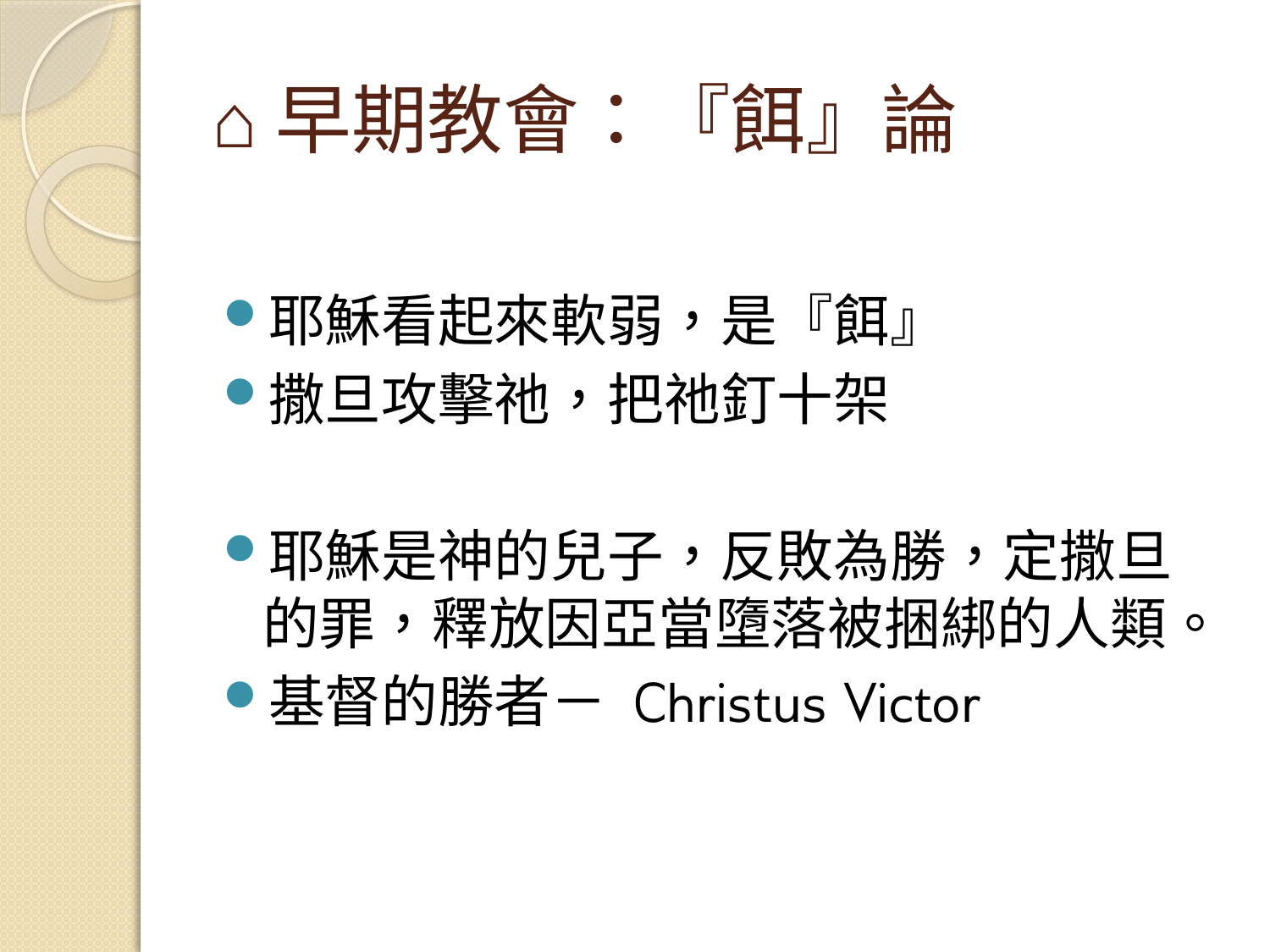

# ⌂早期教會：『餌』論

耶穌看起來軟弱，是『餌』
撒旦攻擊祂，把祂釘十架

耶穌是神的兒子，反敗為勝，定撒旦的罪，釋放因亞當墮落被捆綁的人類。
基督的勝者－ Christus Victor